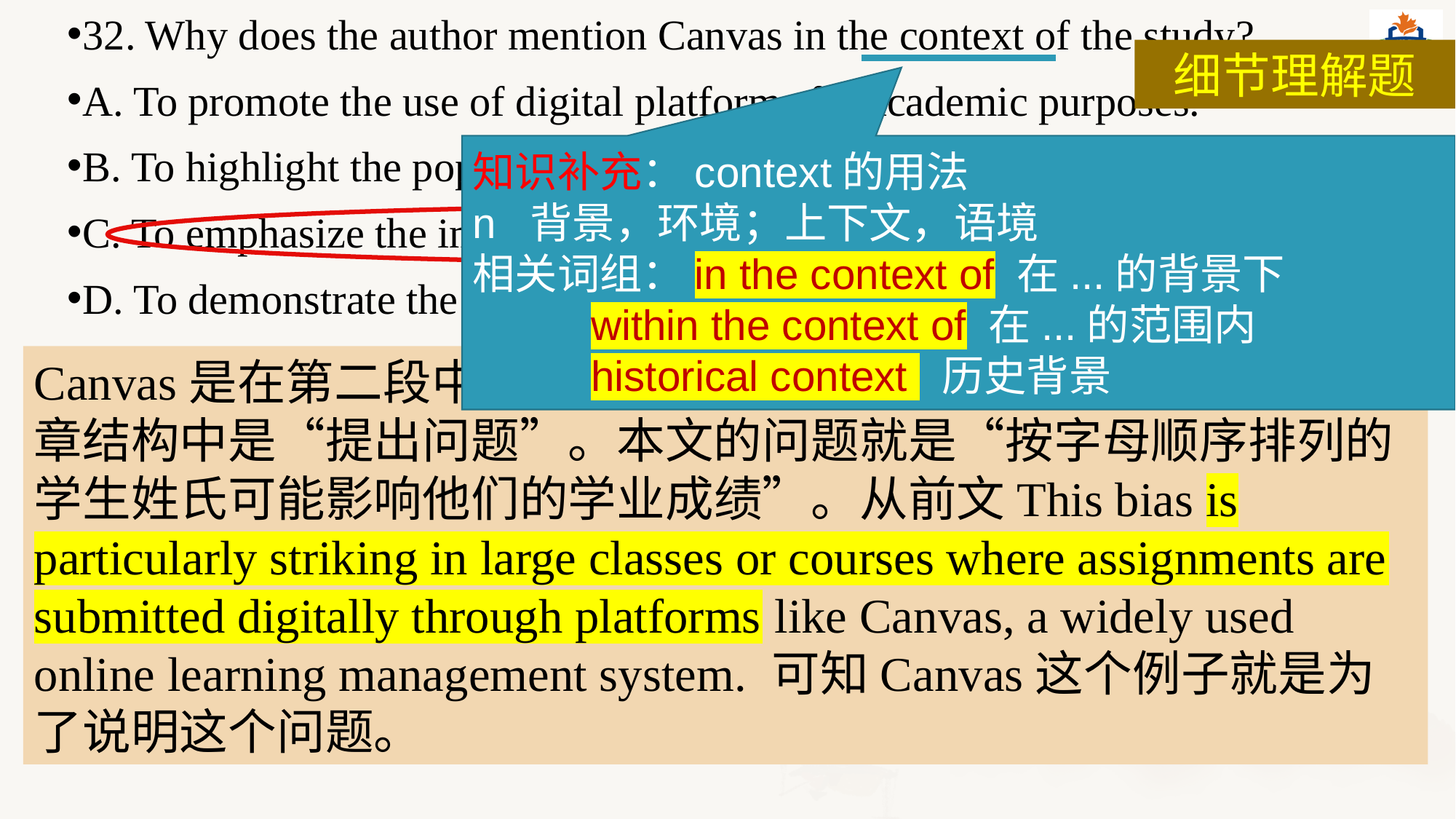

32. Why does the author mention Canvas in the context of the study?
A. To promote the use of digital platforms for academic purposes.
B. To highlight the popularity of online learning management systems.
C. To emphasize the impact of digital learning platforms on grading biases.
D. To demonstrate the diverse grading standards of digital learning platforms.
细节理解题
知识补充：context的用法
n  背景，环境；上下文，语境
相关词组：in the context of 在...的背景下
          within the context of 在...的范围内
          historical context  历史背景

Canvas是在第二段中提到的。从文章结构可知本段在说明文的篇章结构中是“提出问题”。本文的问题就是“按字母顺序排列的学生姓氏可能影响他们的学业成绩”。从前文This bias is particularly striking in large classes or courses where assignments are submitted digitally through platforms like Canvas, a widely used online learning management system. 可知Canvas这个例子就是为了说明这个问题。